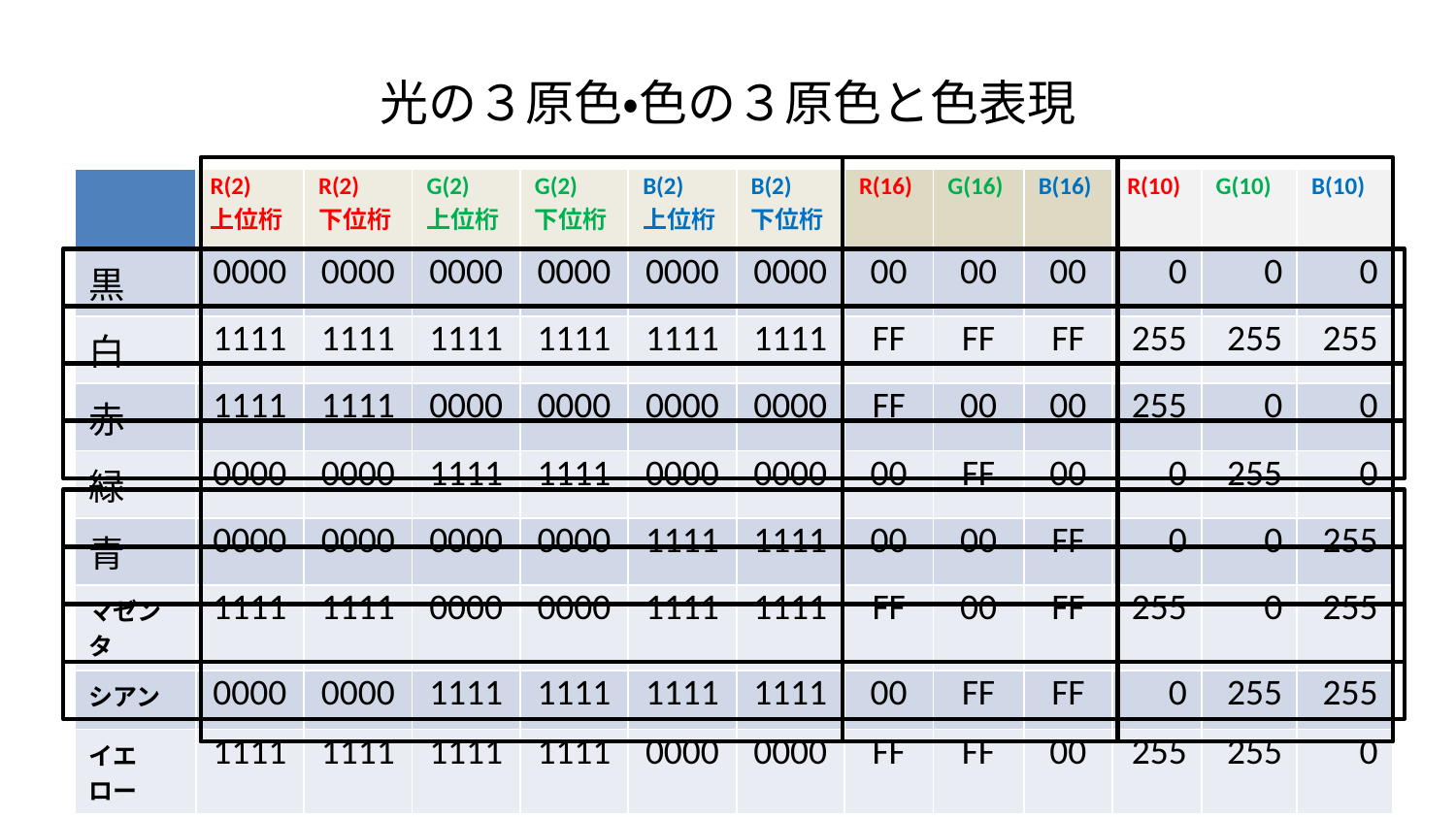

# 光の３原色・色の３原色と色表現

|  | R(2) 上位桁 | R(2) 下位桁 | G(2) 上位桁 | G(2) 下位桁 | B(2) 上位桁 | B(2) 下位桁 | R(16) | G(16) | B(16) | R(10) | G(10) | B(10) |
| --- | --- | --- | --- | --- | --- | --- | --- | --- | --- | --- | --- | --- |
| 黒 | 0000 | 0000 | 0000 | 0000 | 0000 | 0000 | 00 | 00 | 00 | 0 | 0 | 0 |
| 白 | 1111 | 1111 | 1111 | 1111 | 1111 | 1111 | FF | FF | FF | 255 | 255 | 255 |
| 赤 | 1111 | 1111 | 0000 | 0000 | 0000 | 0000 | FF | 00 | 00 | 255 | 0 | 0 |
| 緑 | 0000 | 0000 | 1111 | 1111 | 0000 | 0000 | 00 | FF | 00 | 0 | 255 | 0 |
| 青 | 0000 | 0000 | 0000 | 0000 | 1111 | 1111 | 00 | 00 | FF | 0 | 0 | 255 |
| マゼンタ | 1111 | 1111 | 0000 | 0000 | 1111 | 1111 | FF | 00 | FF | 255 | 0 | 255 |
| シアン | 0000 | 0000 | 1111 | 1111 | 1111 | 1111 | 00 | FF | FF | 0 | 255 | 255 |
| イエロー | 1111 | 1111 | 1111 | 1111 | 0000 | 0000 | FF | FF | 00 | 255 | 255 | 0 |